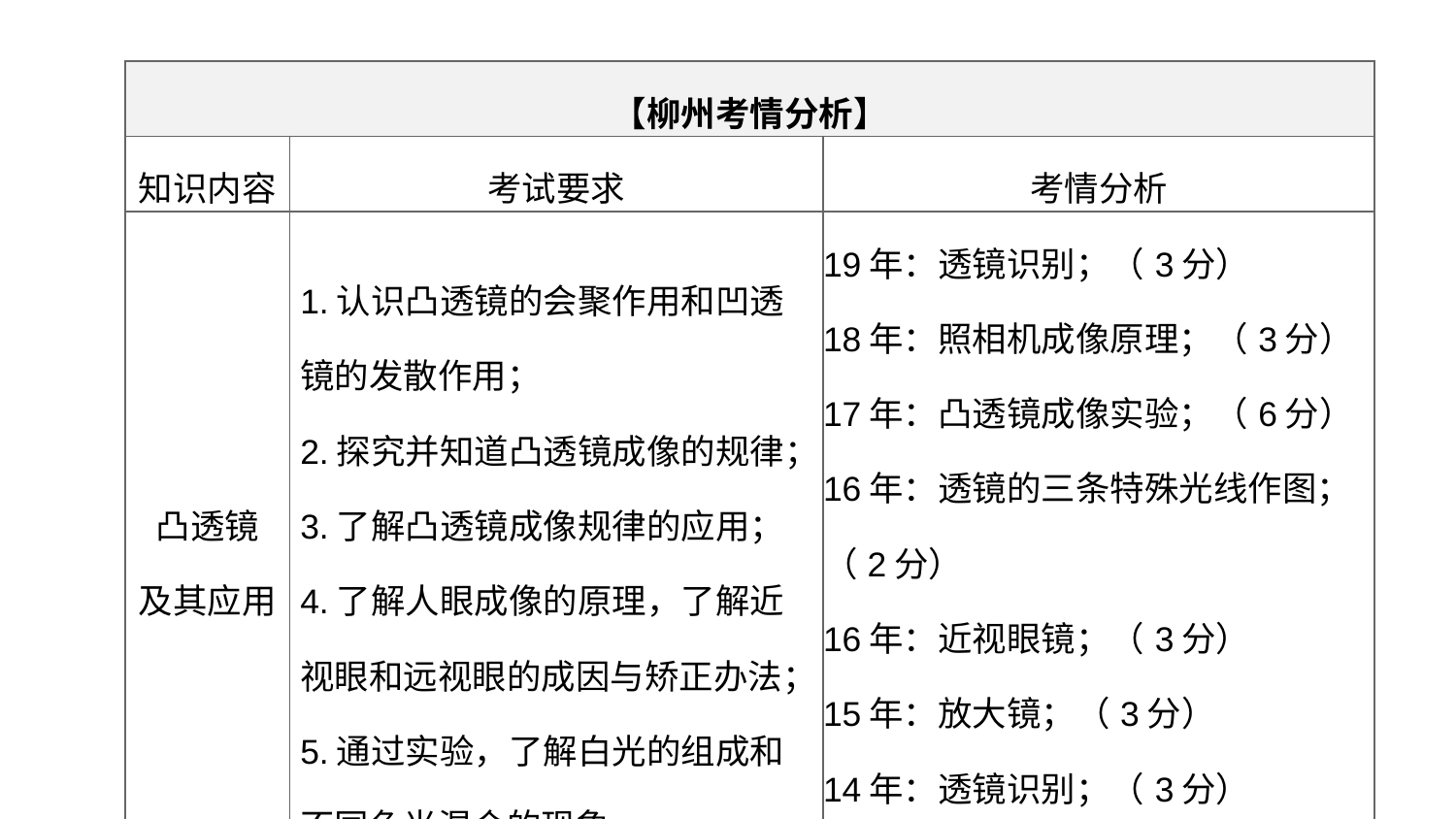

| 【柳州考情分析】 |  |  |
| --- | --- | --- |
| 知识内容 | 考试要求 | 考情分析 |
| 凸透镜 及其应用 | 1.认识凸透镜的会聚作用和凹透镜的发散作用； 2.探究并知道凸透镜成像的规律； 3.了解凸透镜成像规律的应用； 4.了解人眼成像的原理，了解近视眼和远视眼的成因与矫正办法； 5.通过实验，了解白光的组成和不同色光混合的现象 | 19年：透镜识别；（3分） 18年：照相机成像原理；（3分） 17年：凸透镜成像实验；（6分） 16年：透镜的三条特殊光线作图；（2分） 16年：近视眼镜；（3分） 15年：放大镜；（3分） 14年：透镜识别；（3分） 14年：照相机镜头；（1分） |